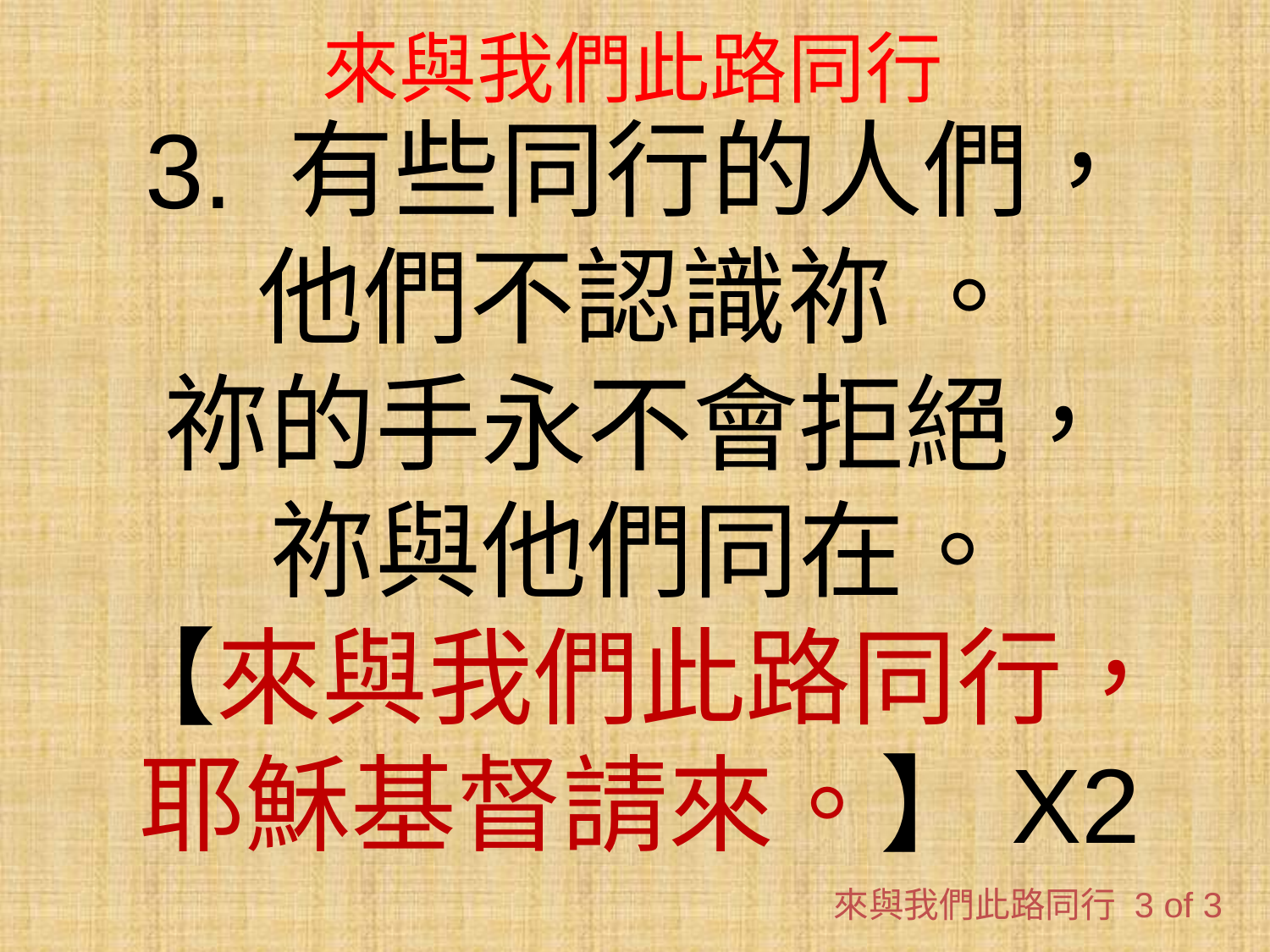

# 來與我們此路同行
3. 有些同行的人們，
他們不認識祢 。
祢的手永不會拒絕，
祢與他們同在。
【來與我們此路同行，
耶穌基督請來。】X2
來與我們此路同行 3 of 3